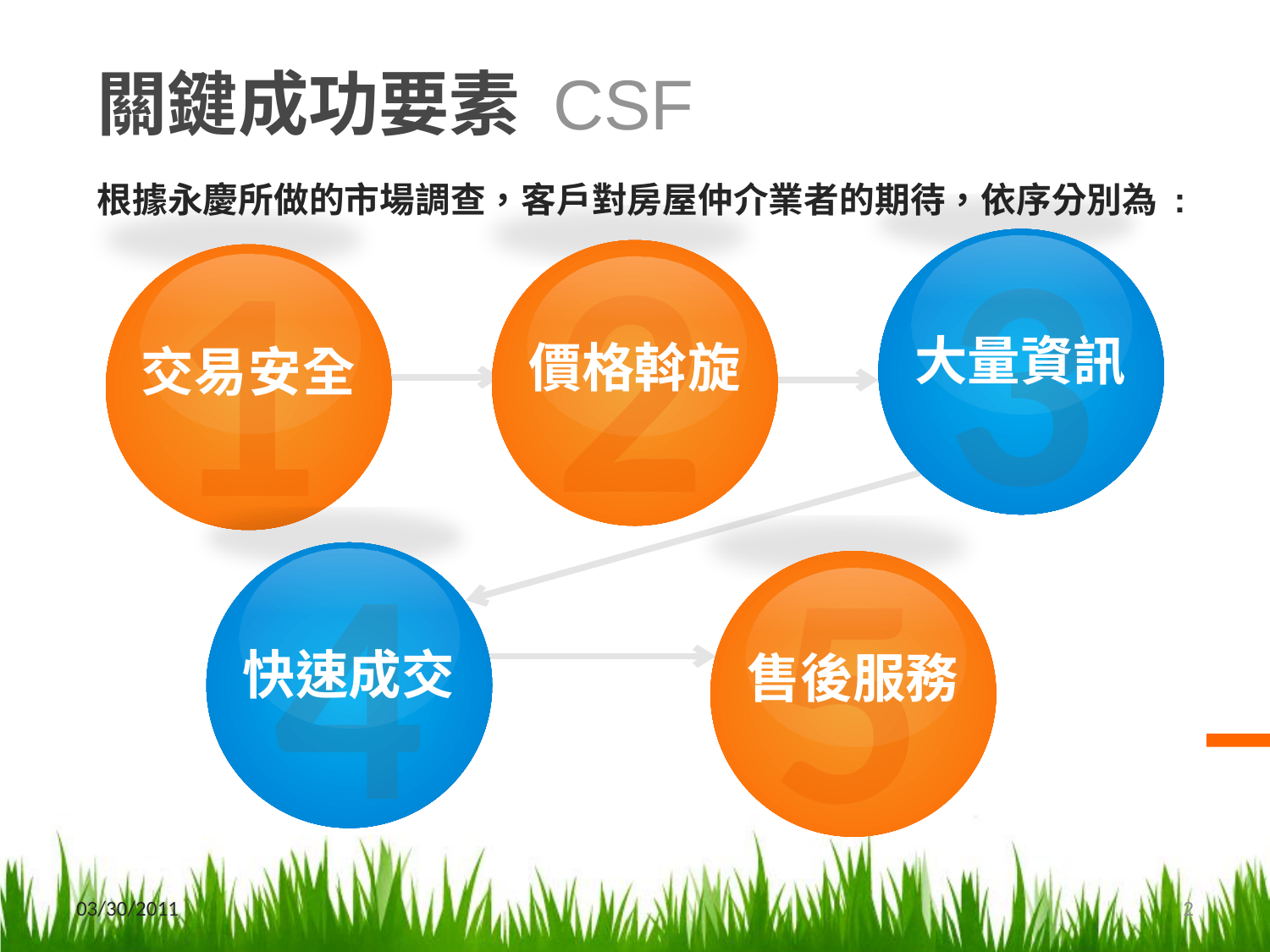

關鍵成功要素 CSF
根據永慶所做的市場調查，客戶對房屋仲介業者的期待，依序分別為 :
3

大量資訊
2

價格斡旋
1

交易安全
4

快速成交
5

售後服務

03/30/2011
2